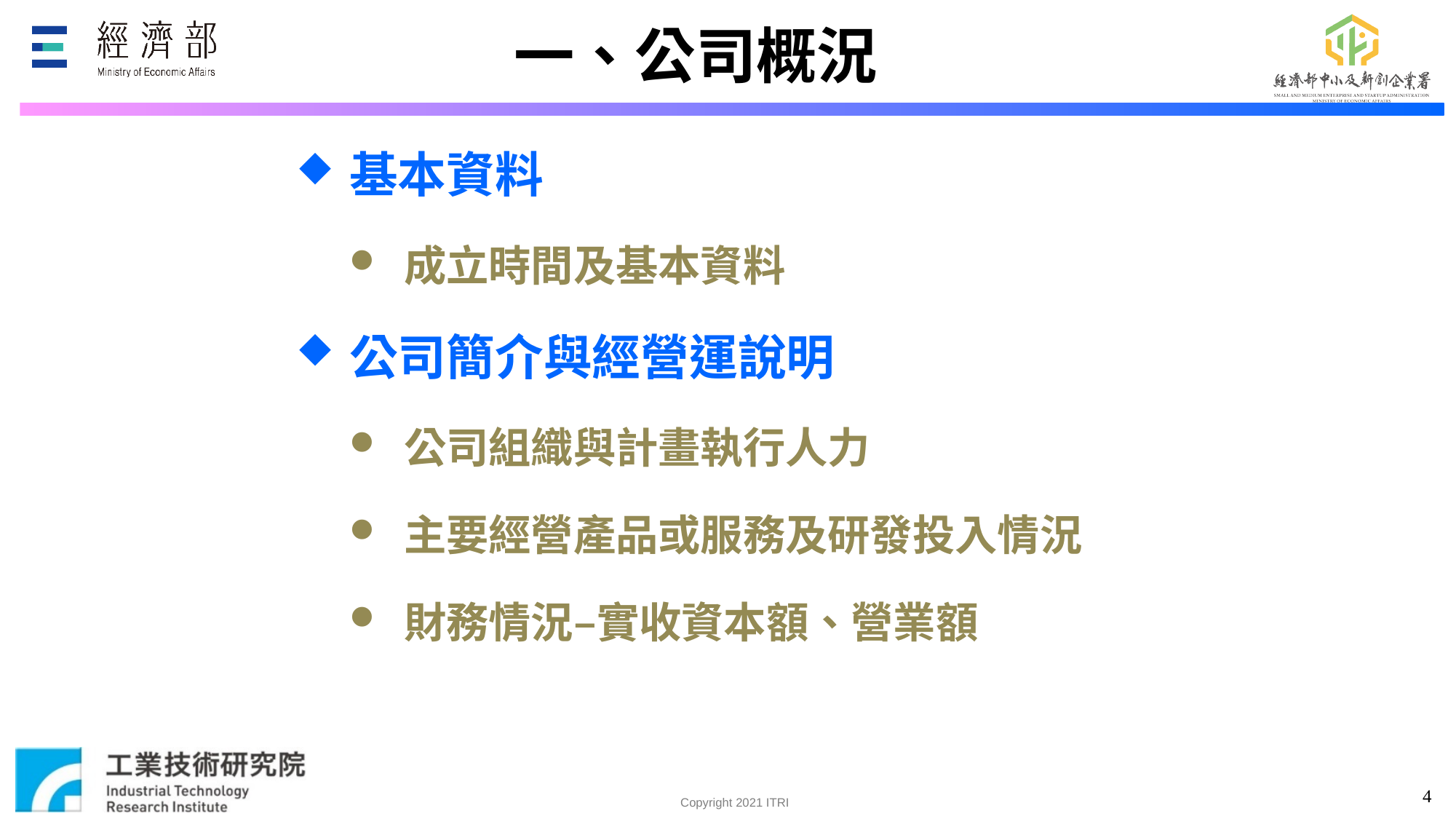

一、公司概況
基本資料
成立時間及基本資料
公司簡介與經營運說明
公司組織與計畫執行人力
主要經營產品或服務及研發投入情況
財務情況–實收資本額、營業額
4